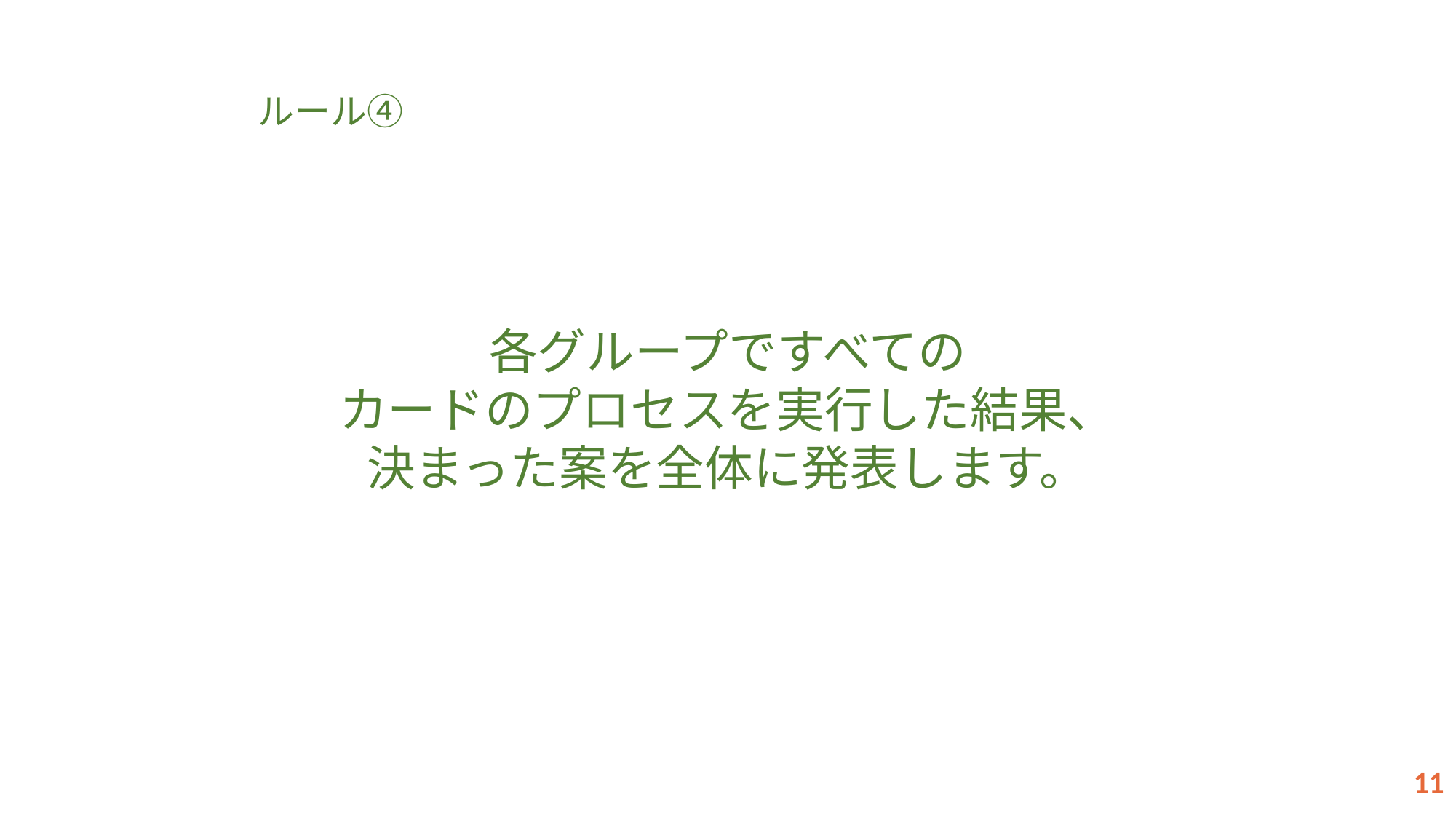

ルール④
各グループですべての
カードのプロセスを実行した結果、
決まった案を全体に発表します。
11